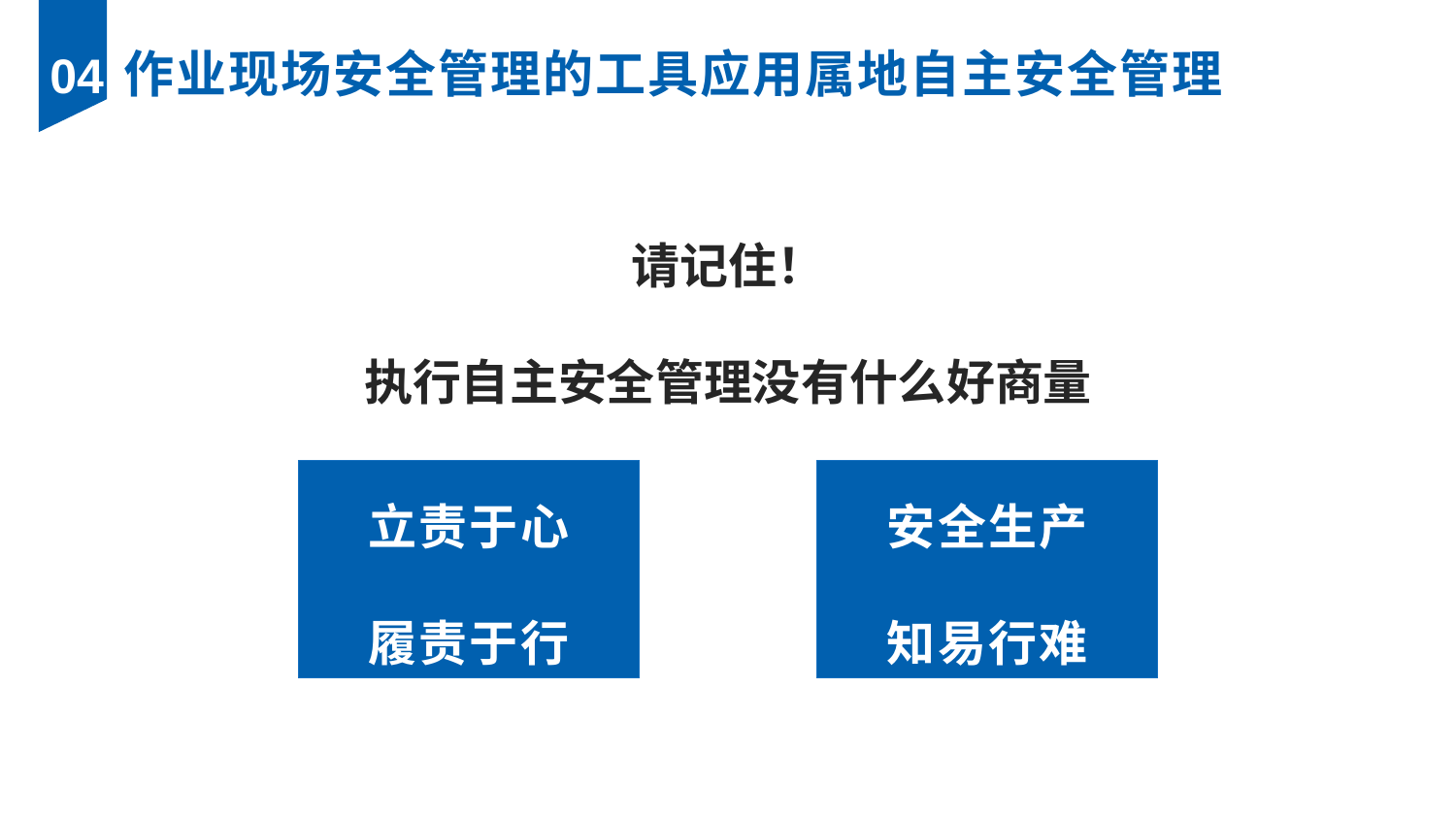

作业现场安全管理的工具应用属地自主安全管理
04
请记住！
执行自主安全管理没有什么好商量
立责于心
履责于行
安全生产
知易行难